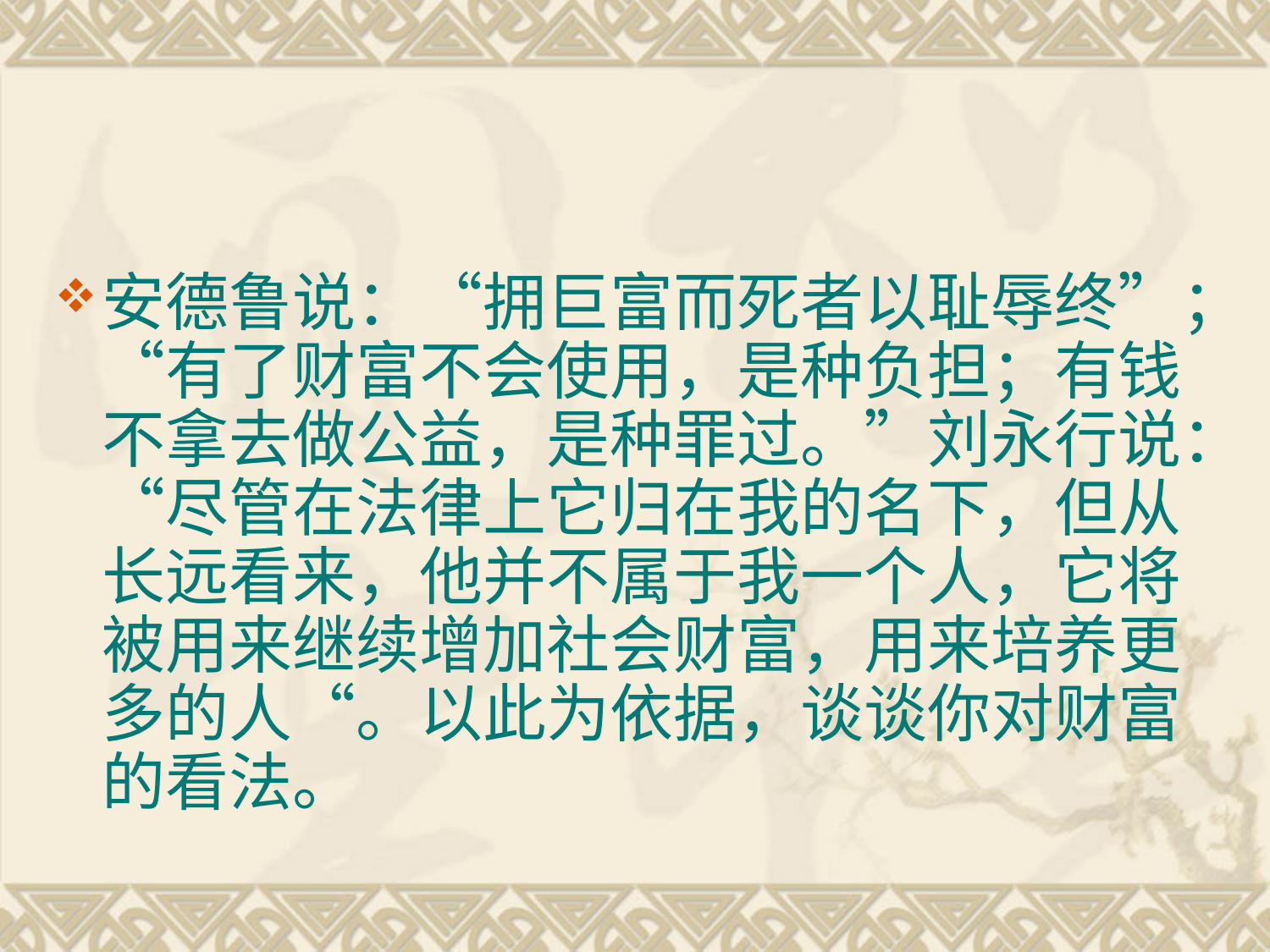

安德鲁说：“拥巨富而死者以耻辱终”；“有了财富不会使用，是种负担；有钱不拿去做公益，是种罪过。”刘永行说：“尽管在法律上它归在我的名下，但从长远看来，他并不属于我一个人，它将被用来继续增加社会财富，用来培养更多的人“。以此为依据，谈谈你对财富的看法。